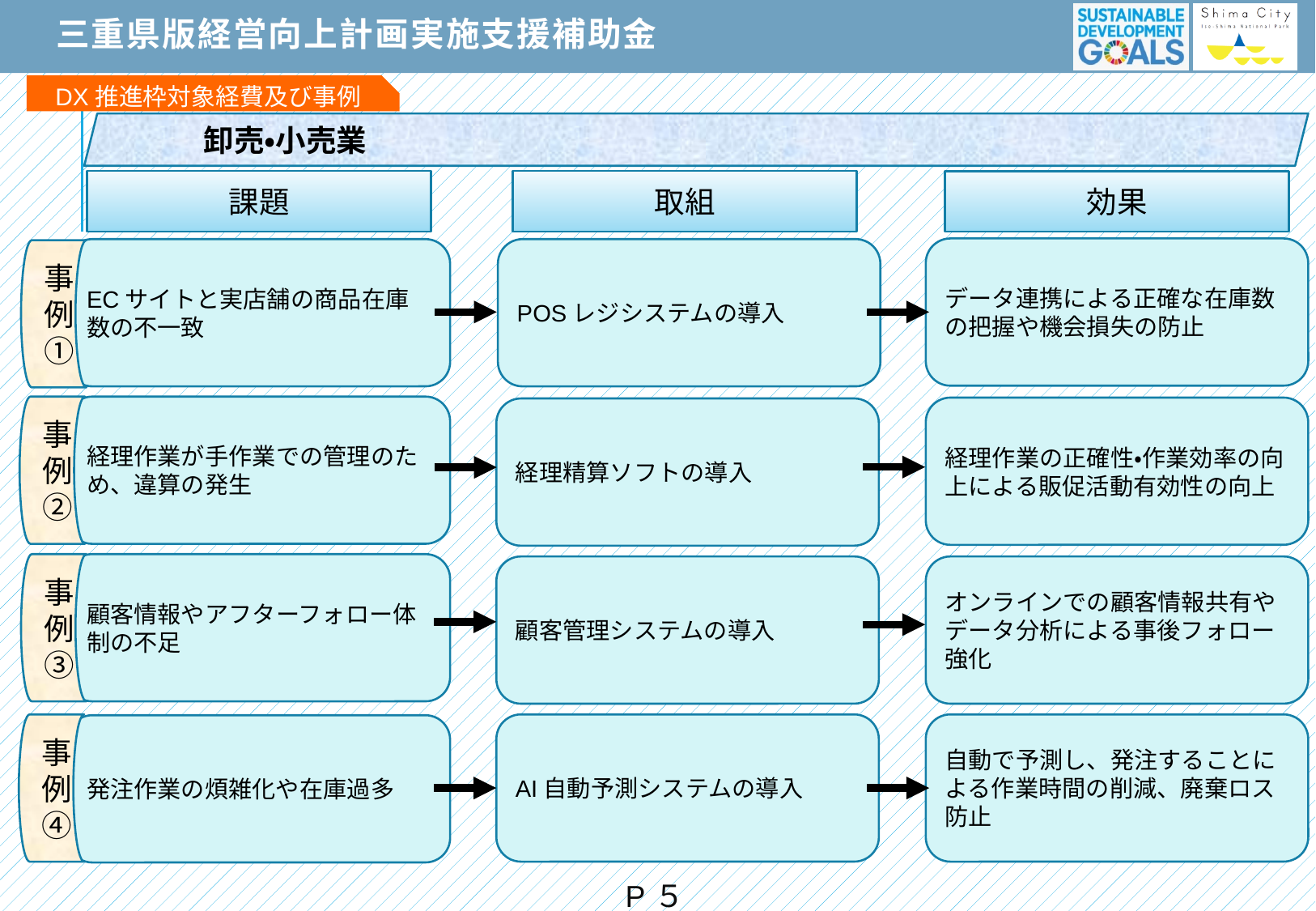

# 三重県版経営向上計画実施支援補助金
DX推進枠対象経費及び事例
卸売・小売業
課題
取組
効果
データ連携による正確な在庫数の把握や機会損失の防止
POSレジシステムの導入
ECサイトと実店舗の商品在庫数の不一致
事例①
事例②
経理作業が手作業での管理のため、違算の発生
経理作業の正確性・作業効率の向上による販促活動有効性の向上
経理精算ソフトの導入
事例③
顧客情報やアフターフォロー体制の不足
顧客管理システムの導入
オンラインでの顧客情報共有やデータ分析による事後フォロー強化
事例④
AI自動予測システムの導入
自動で予測し、発注することによる作業時間の削減、廃棄ロス防止
発注作業の煩雑化や在庫過多
P５